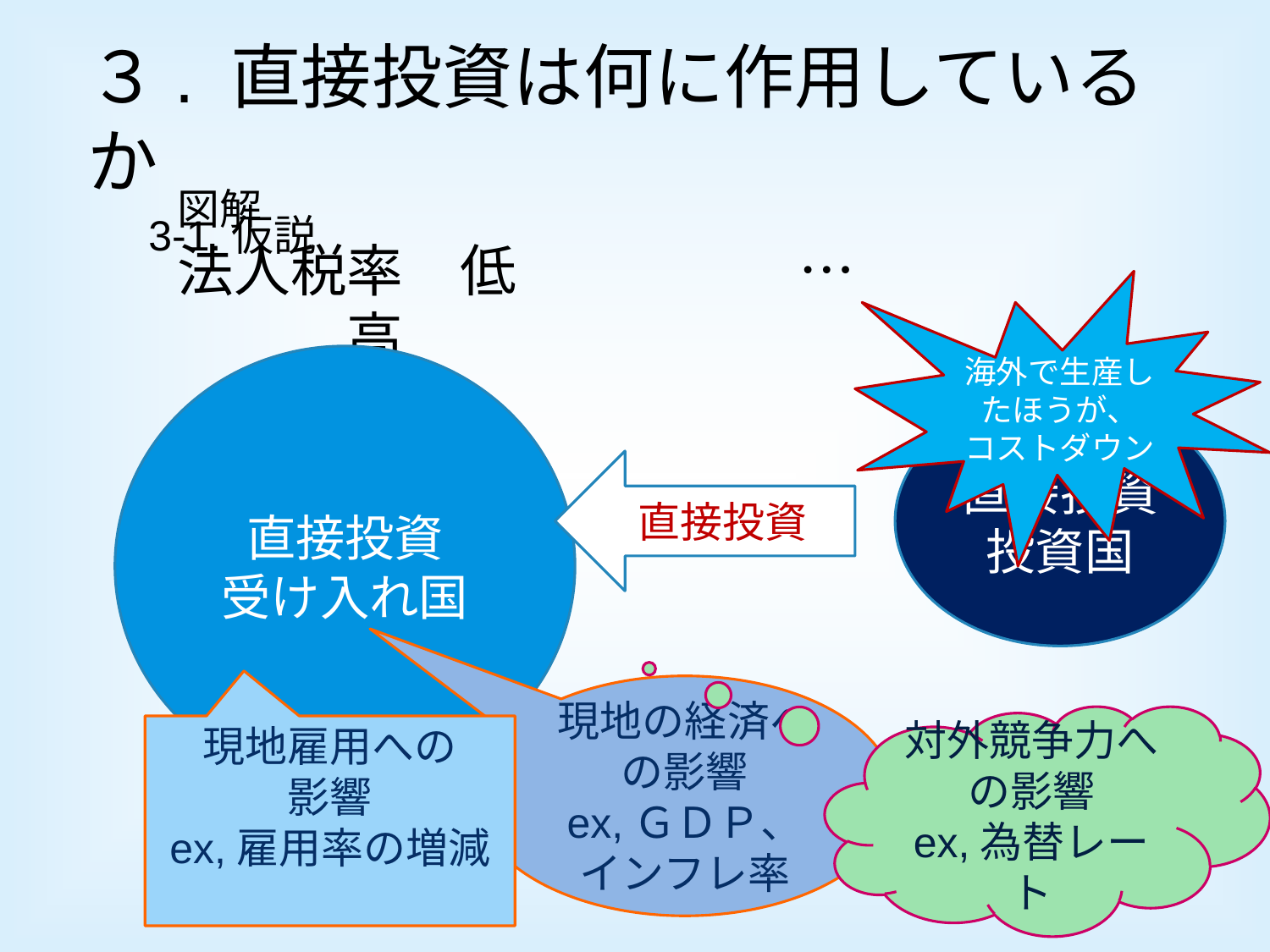

３. 直接投資は何に作用しているか
　3-1.仮説

図解
法人税率　低　　　　　…　　　　　　　高
海外で生産したほうが、
コストダウン
直接投資
受け入れ国
直接投資
投資国
直接投資
現地の経済への影響
ex,ＧＤＰ、
インフレ率
対外競争力への影響
ex,為替レート
現地雇用への
影響
ex,雇用率の増減